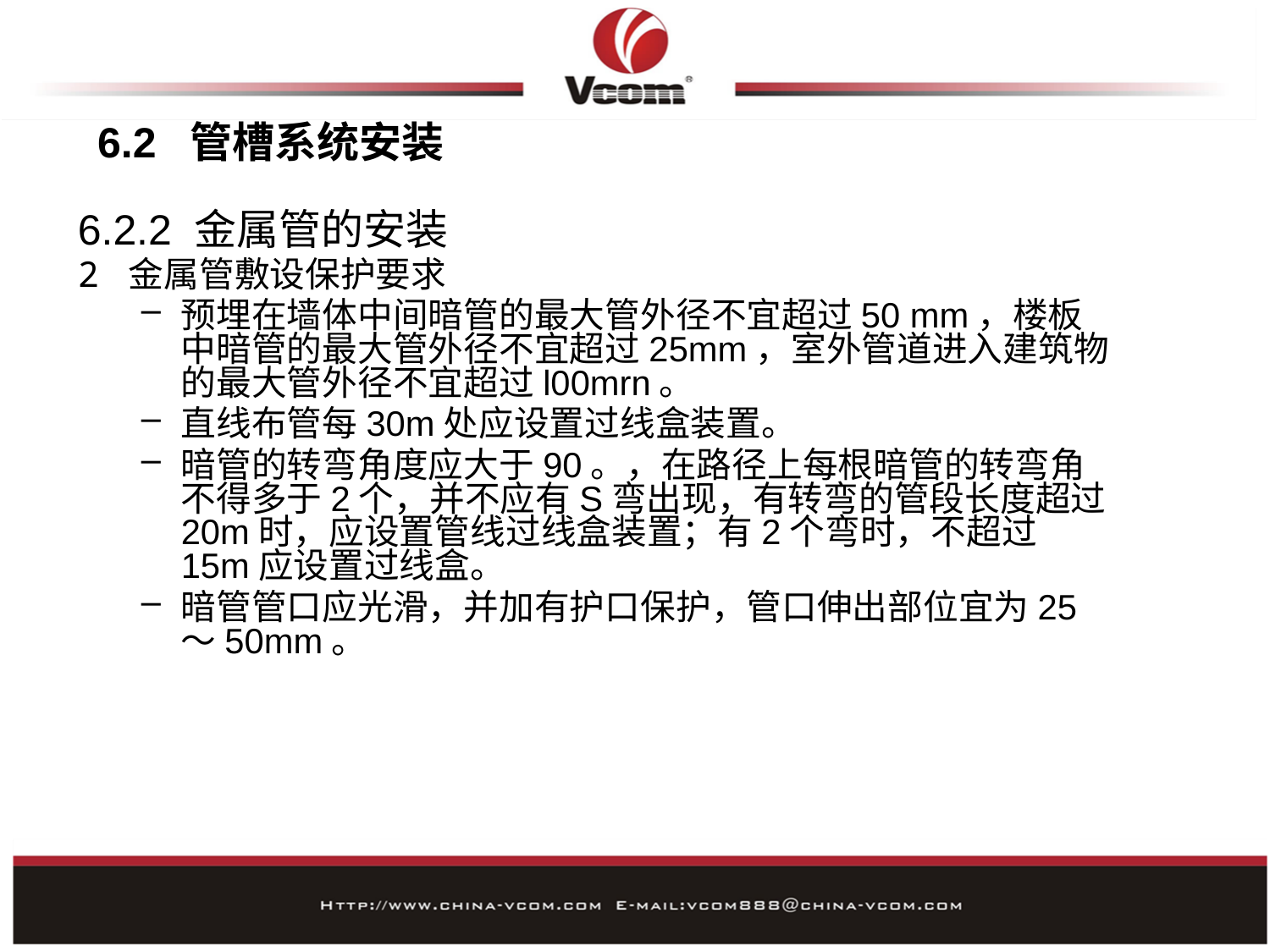

# 6.2  管槽系统安装
6.2.2 金属管的安装
2 金属管敷设保护要求
预埋在墙体中间暗管的最大管外径不宜超过50 mm，楼板中暗管的最大管外径不宜超过25mm，室外管道进入建筑物的最大管外径不宜超过l00mrn。
直线布管每30m处应设置过线盒装置。
暗管的转弯角度应大于90。，在路径上每根暗管的转弯角不得多于2个，并不应有S弯出现，有转弯的管段长度超过20m时，应设置管线过线盒装置；有2个弯时，不超过15m应设置过线盒。
暗管管口应光滑，并加有护口保护，管口伸出部位宜为25～50mm。